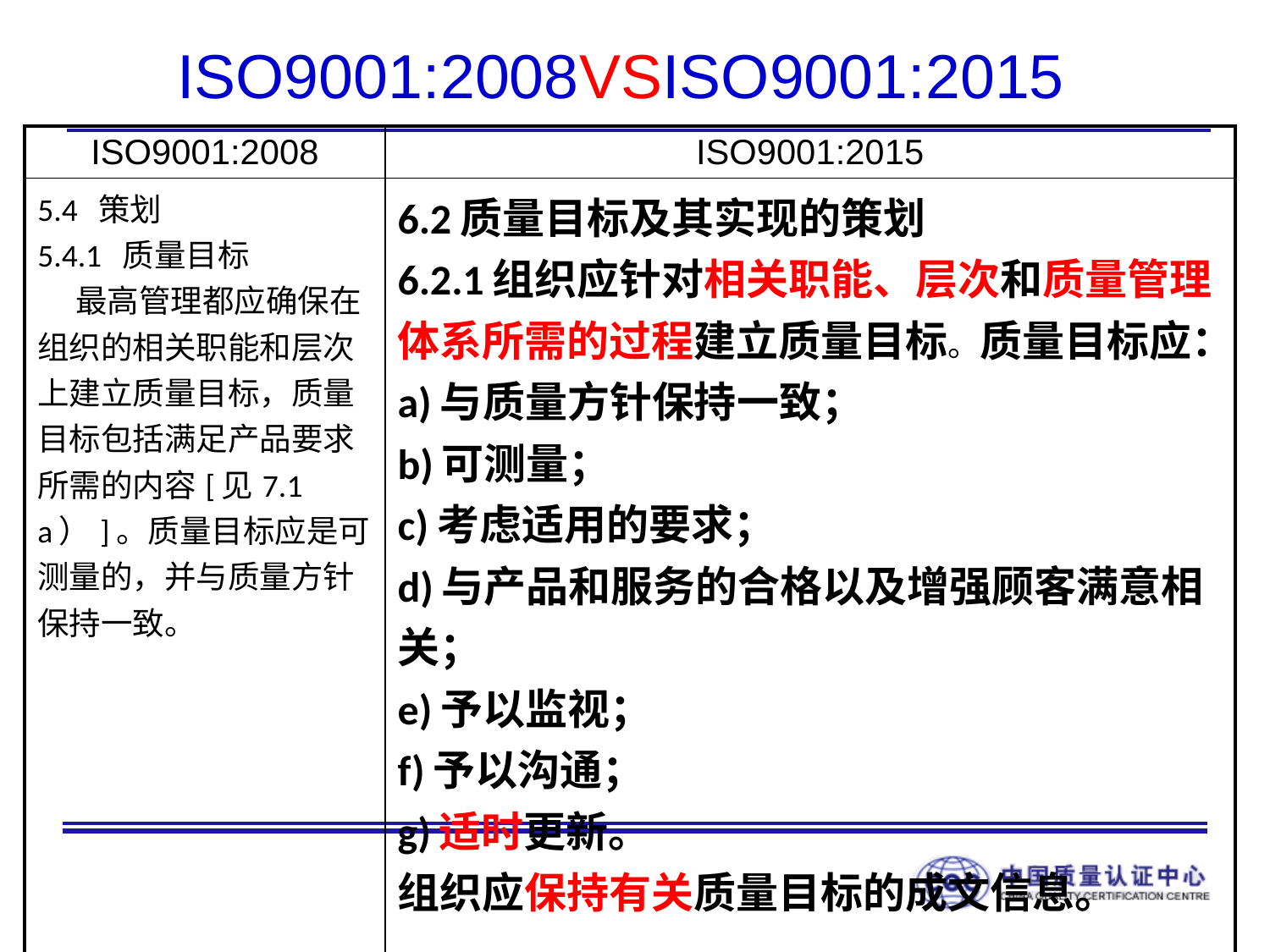

# ISO9001:2008VSISO9001:2015
| ISO9001:2008 | ISO9001:2015 |
| --- | --- |
| 5.4 策划 5.4.1 质量目标 最高管理都应确保在组织的相关职能和层次上建立质量目标，质量目标包括满足产品要求所需的内容[见7.1a）]。质量目标应是可测量的，并与质量方针保持一致。 | 6.2质量目标及其实现的策划 6.2.1组织应针对相关职能、层次和质量管理体系所需的过程建立质量目标。质量目标应： a)与质量方针保持一致； b)可测量； c)考虑适用的要求； d)与产品和服务的合格以及增强顾客满意相关； e)予以监视； f)予以沟通； g)适时更新。 组织应保持有关质量目标的成文信息。 |